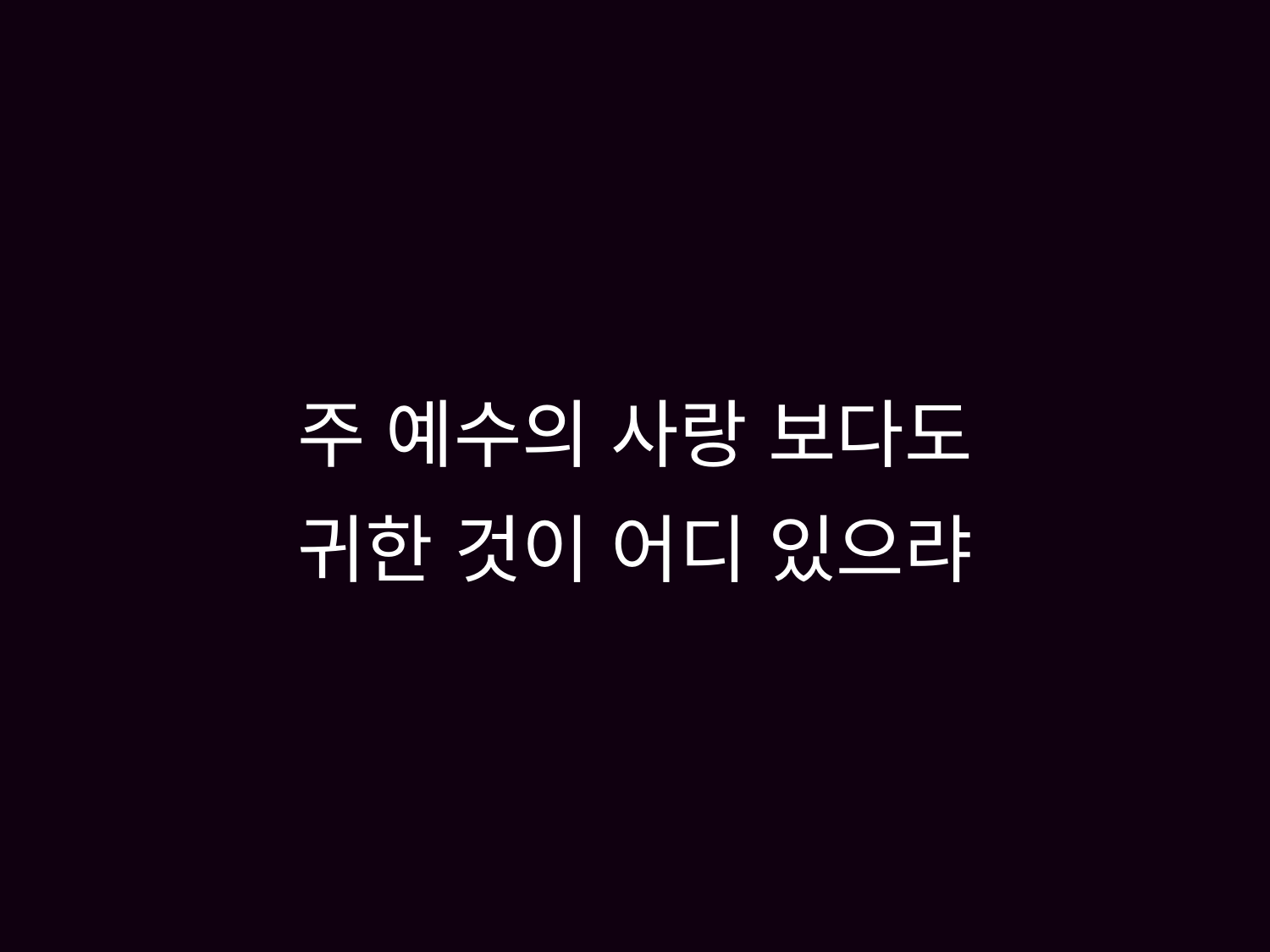

# 주 예수의 사랑 보다도 귀한 것이 어디 있으랴